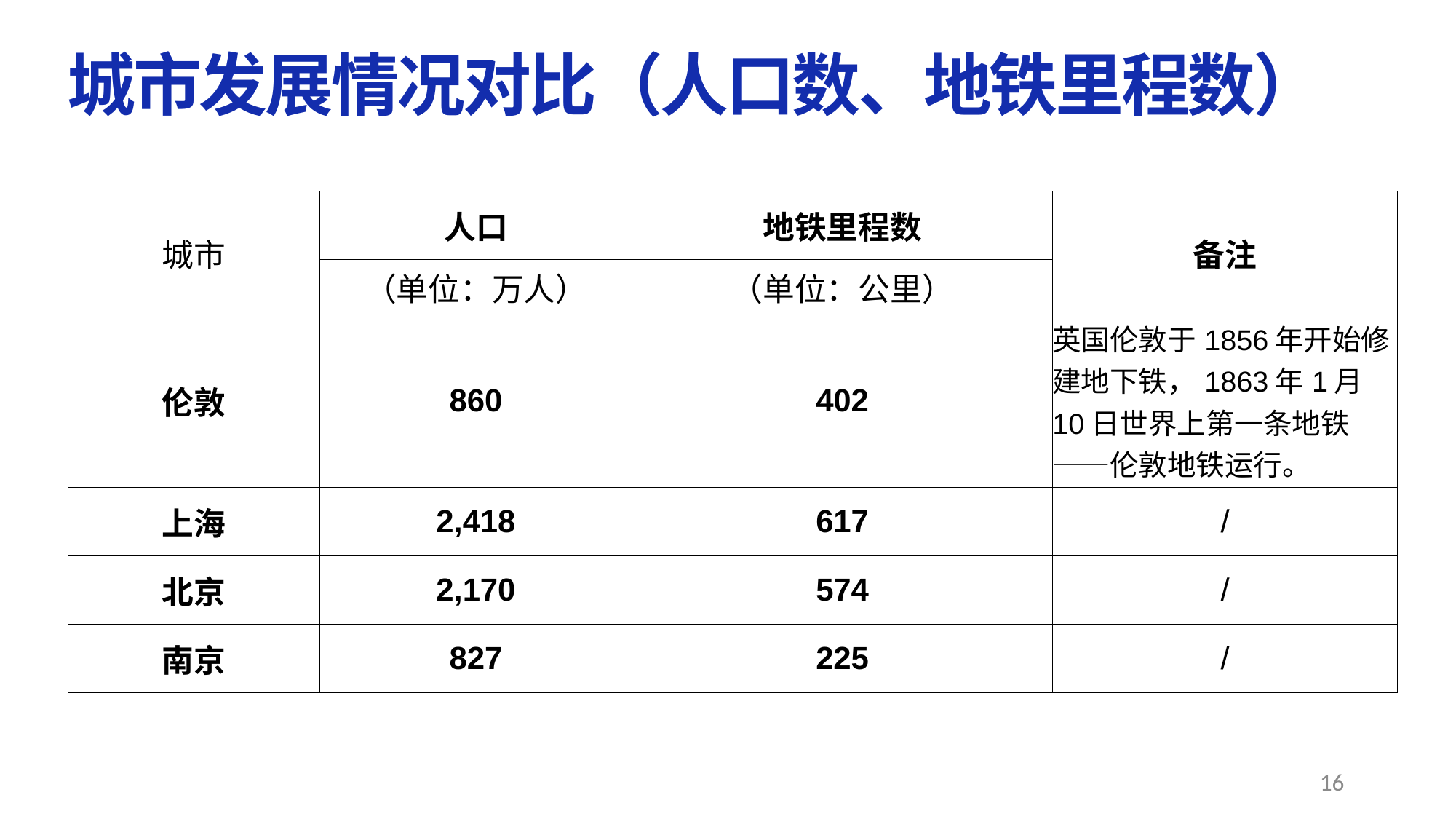

城市发展情况对比（人口数、地铁里程数）
| 城市 | 人口 | 地铁里程数 | 备注 |
| --- | --- | --- | --- |
|  | （单位：万人） | （单位：公里） |  |
| 伦敦 | 860 | 402 | 英国伦敦于1856年开始修建地下铁，1863年1月10日世界上第一条地铁——伦敦地铁运行。 |
| 上海 | 2,418 | 617 | / |
| 北京 | 2,170 | 574 | / |
| 南京 | 827 | 225 | / |
16